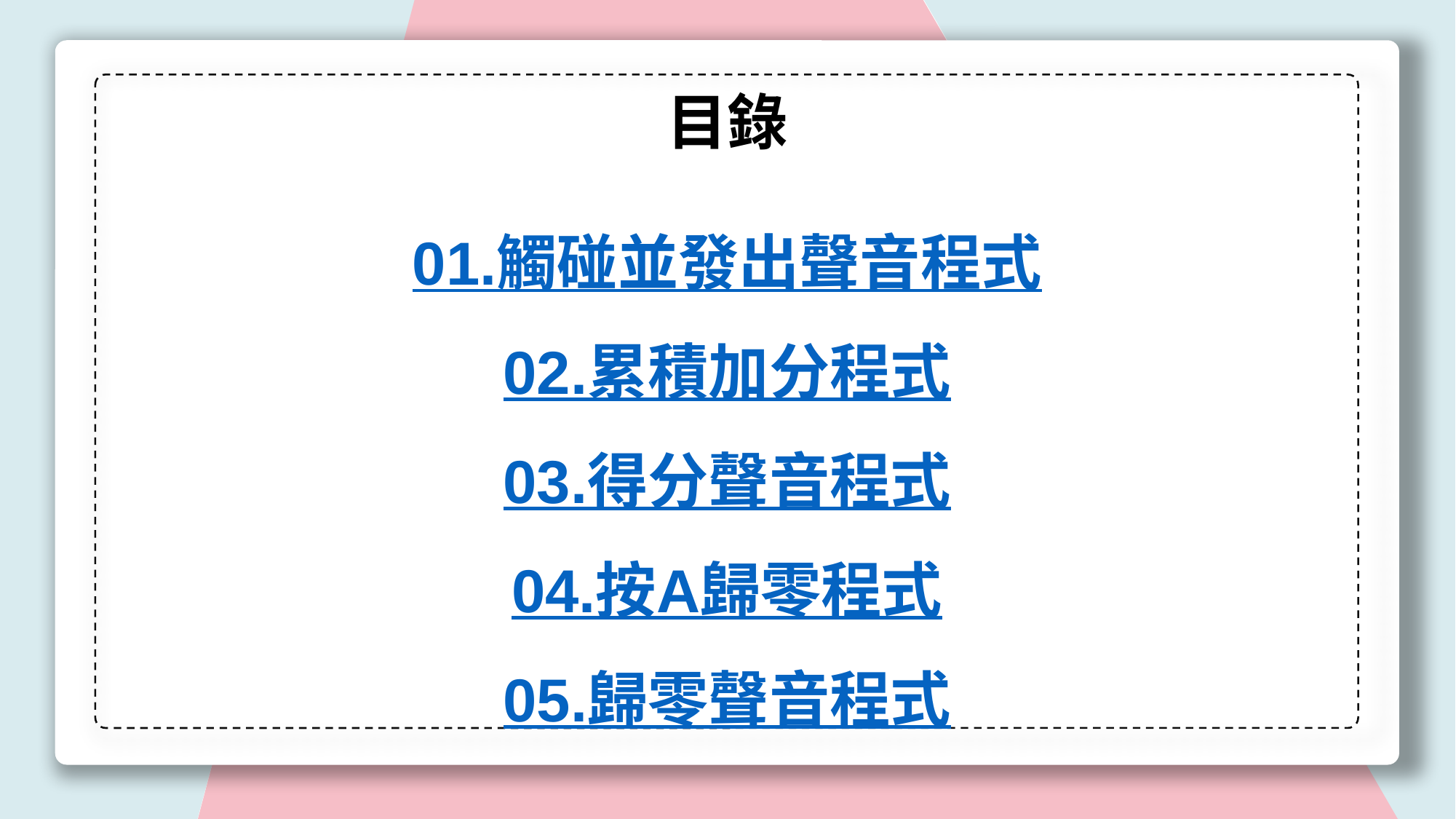

目錄
01.觸碰並發出聲音程式
02.累積加分程式
03.得分聲音程式
04.按A歸零程式
05.歸零聲音程式